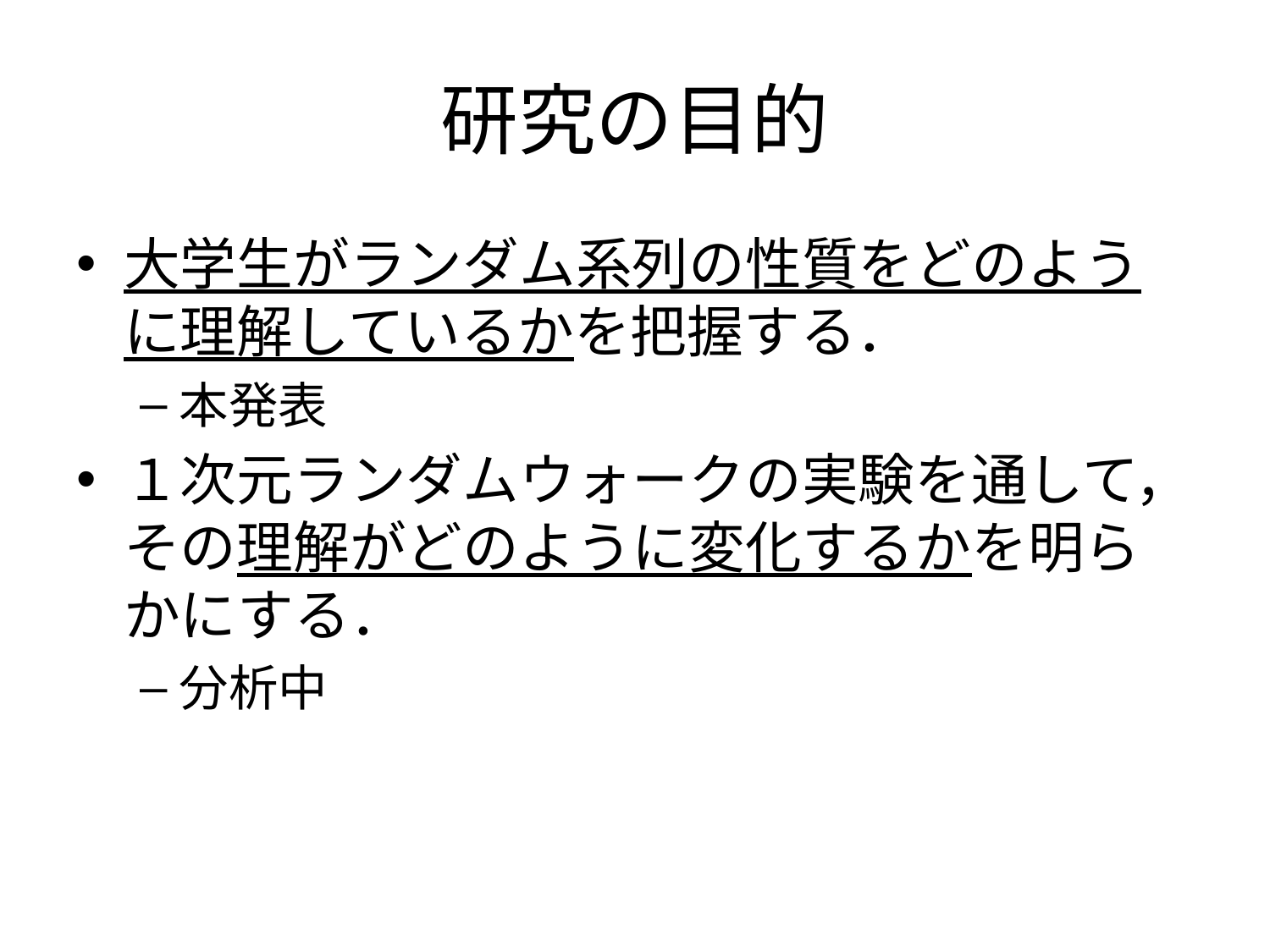

# 研究の目的
大学生がランダム系列の性質をどのように理解しているかを把握する．
本発表
１次元ランダムウォークの実験を通して，その理解がどのように変化するかを明らかにする．
分析中